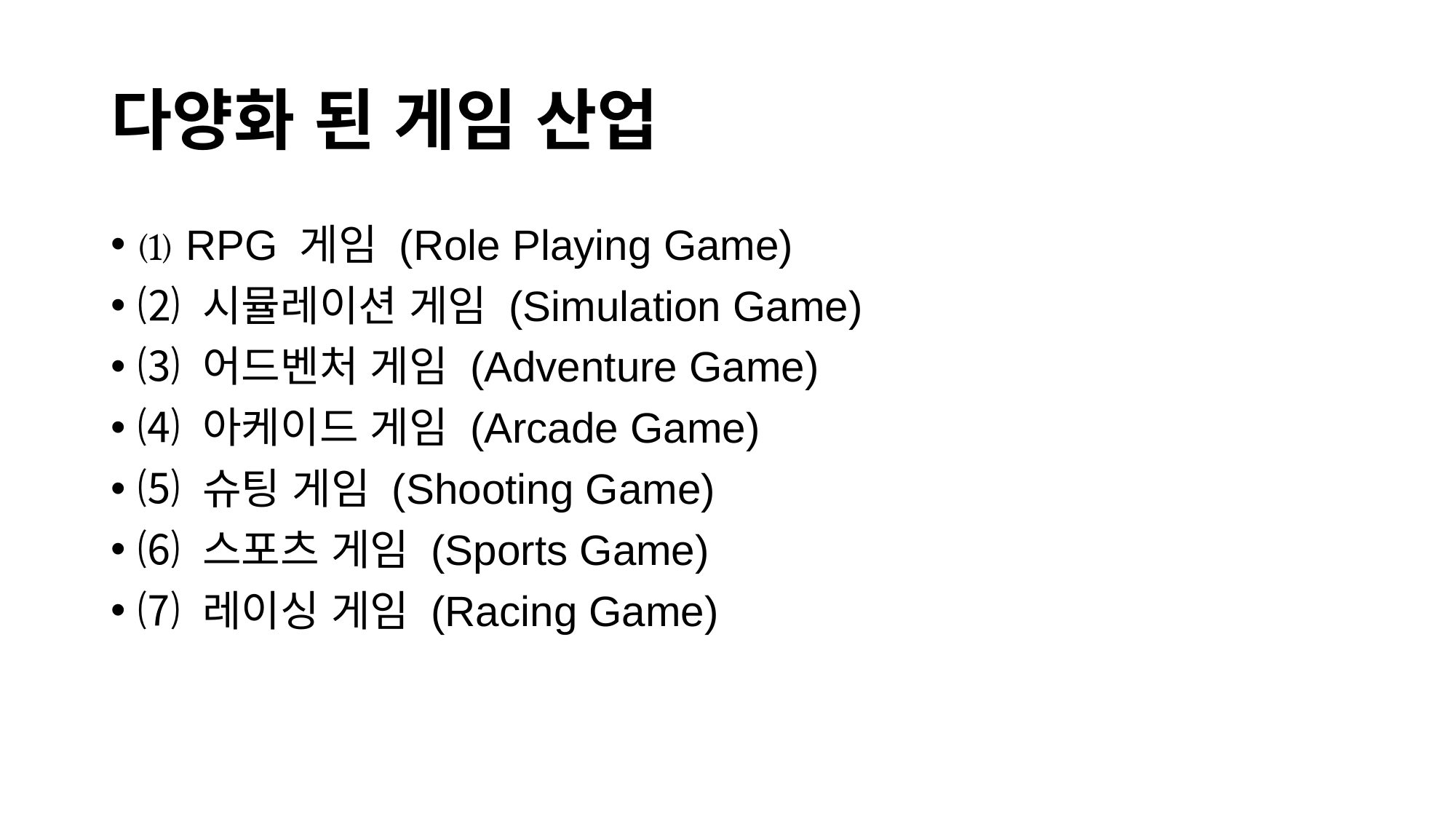

# 다양화 된 게임 산업
⑴ RPG 게임 (Role Playing Game)
⑵ 시뮬레이션 게임 (Simulation Game)
⑶ 어드벤처 게임 (Adventure Game)
⑷ 아케이드 게임 (Arcade Game)
⑸ 슈팅 게임 (Shooting Game)
⑹ 스포츠 게임 (Sports Game)
⑺ 레이싱 게임 (Racing Game)